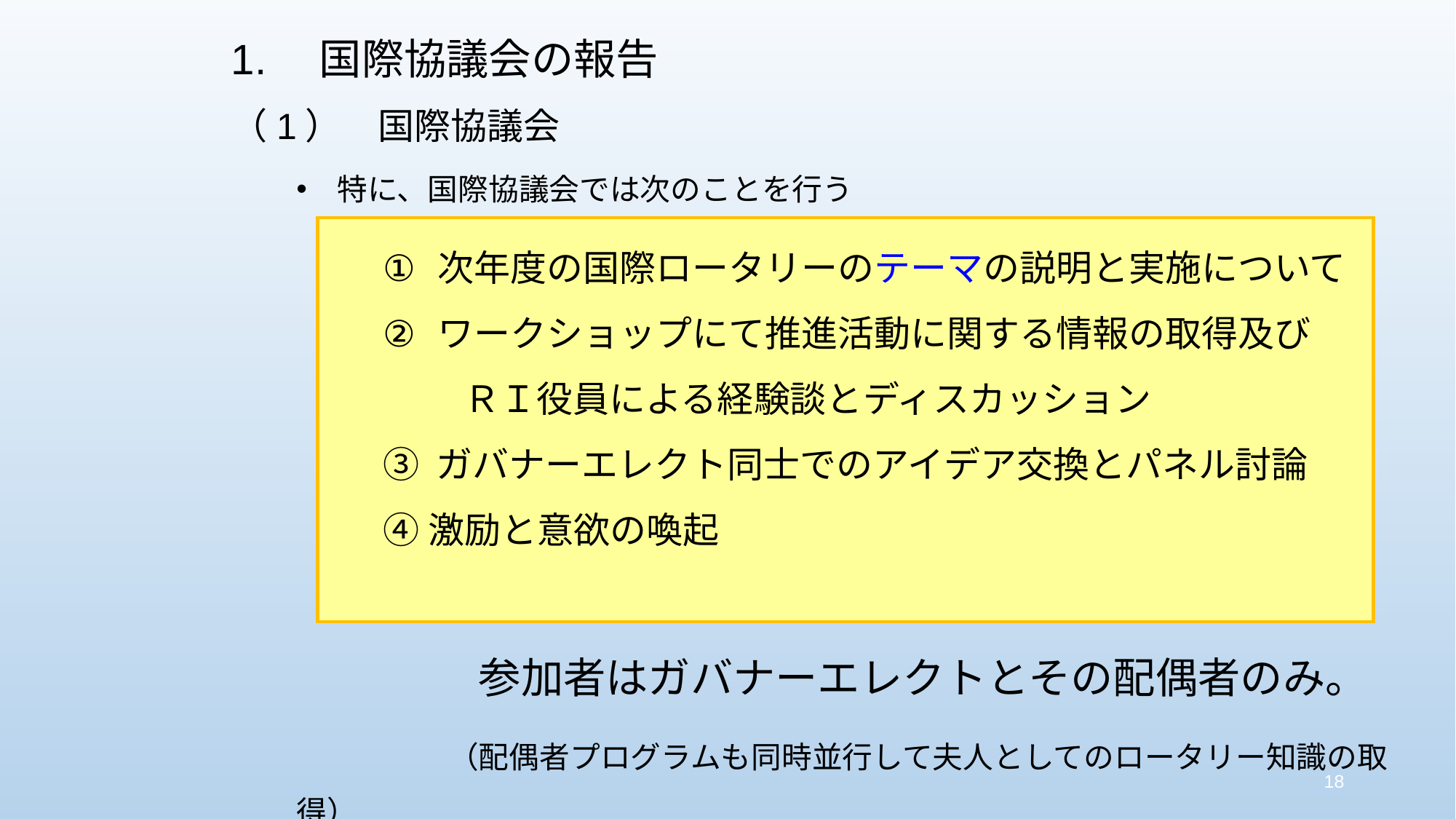

1.　国際協議会の報告
（1）　国際協議会
　特に、国際協議会では次のことを行う

　　　　　　参加者はガバナーエレクトとその配偶者のみ。
　　　　　（配偶者プログラムも同時並行して夫人としてのロータリー知識の取得）

次年度の国際ロータリーのテーマの説明と実施について
ワークショップにて推進活動に関する情報の取得及び
　　 ＲＩ役員による経験談とディスカッション
③ ガバナーエレクト同士でのアイデア交換とパネル討論
④激励と意欲の喚起
18